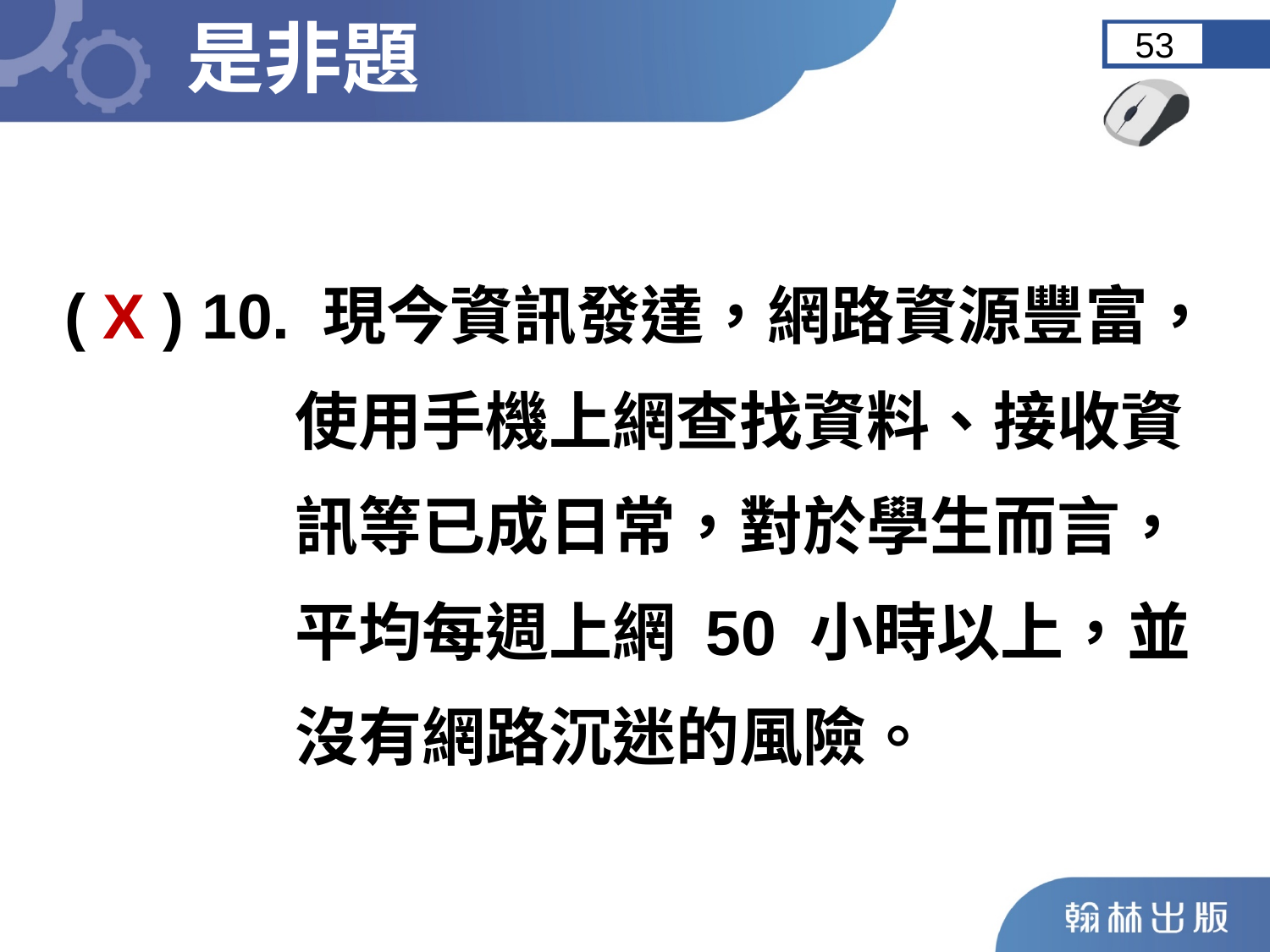

是非題

53
( X ) 10. 現今資訊發達，網路資源豐富，
               使用手機上網查找資料、接收資
               訊等已成日常，對於學生而言，
               平均每週上網 50 小時以上，並
               沒有網路沉迷的風險。